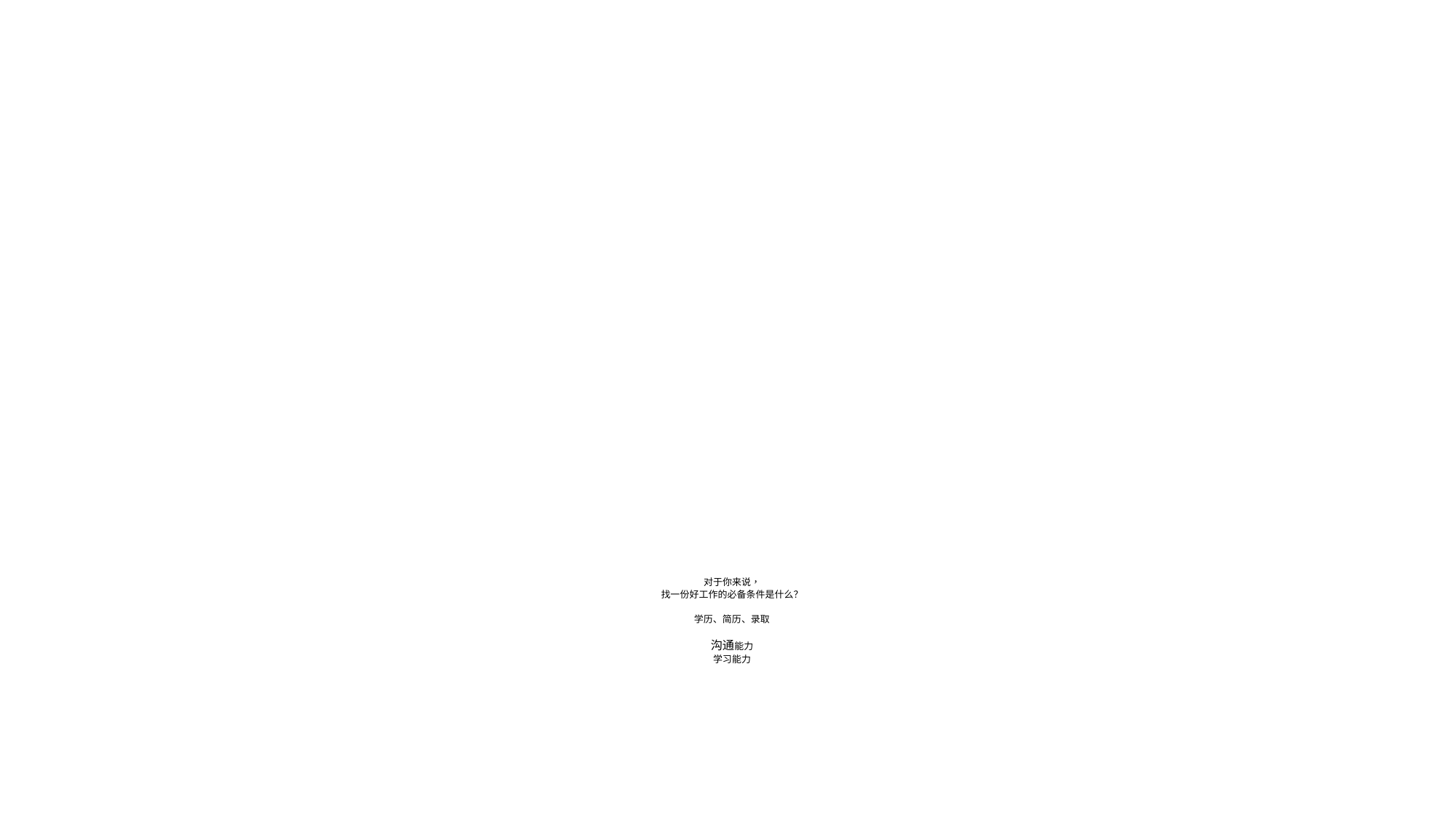

# 对于你来说， 找一份好工作的必备条件是什么？ 学历、简历、录取 沟通能力 学习能力